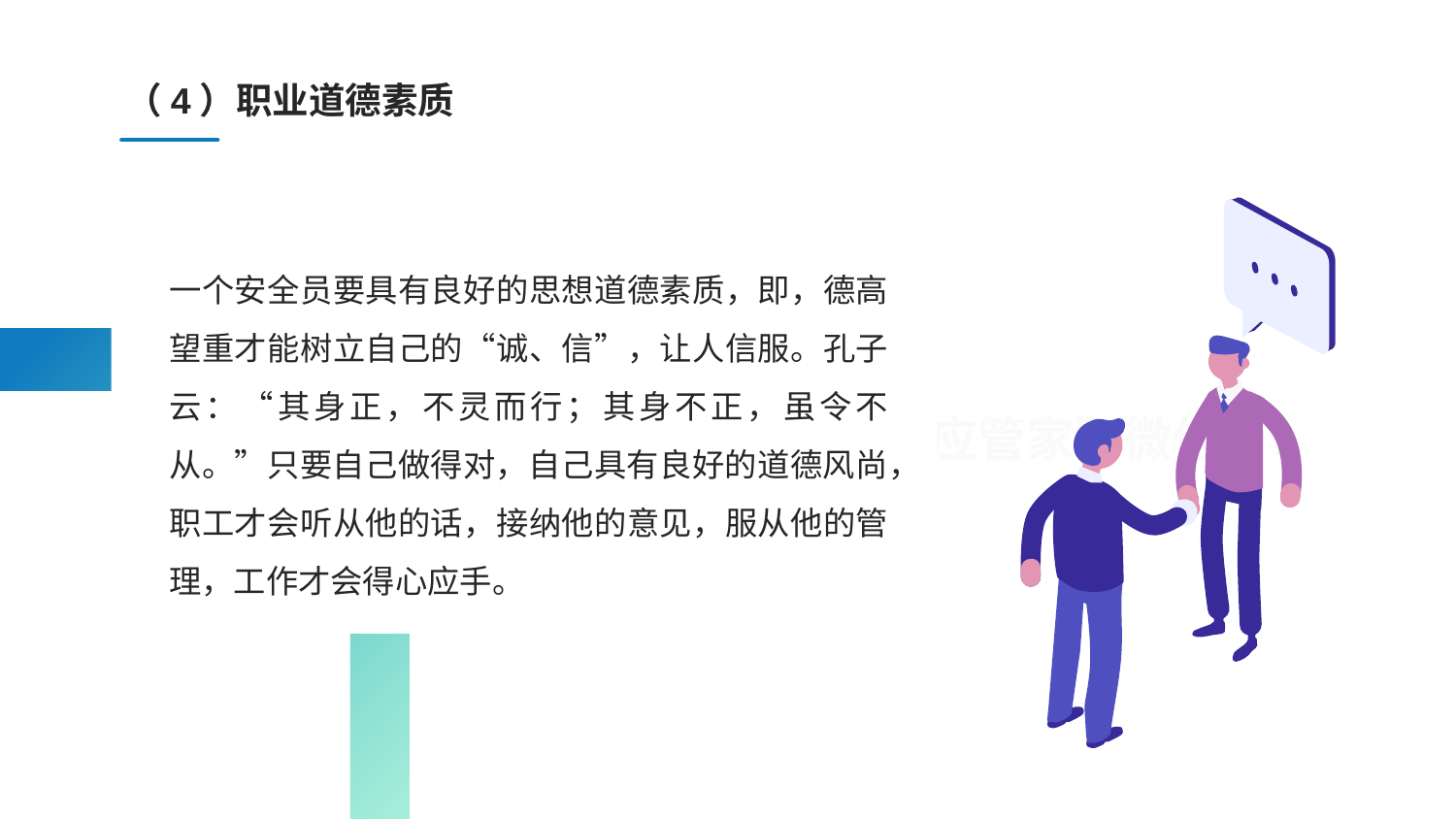

（4）职业道德素质

一个安全员要具有良好的思想道德素质，即，德高望重才能树立自己的“诚、信”，让人信服。孔子云：“其身正，不灵而行；其身不正，虽令不从。”只要自己做得对，自己具有良好的道德风尚，职工才会听从他的话，接纳他的意见，服从他的管理，工作才会得心应手。